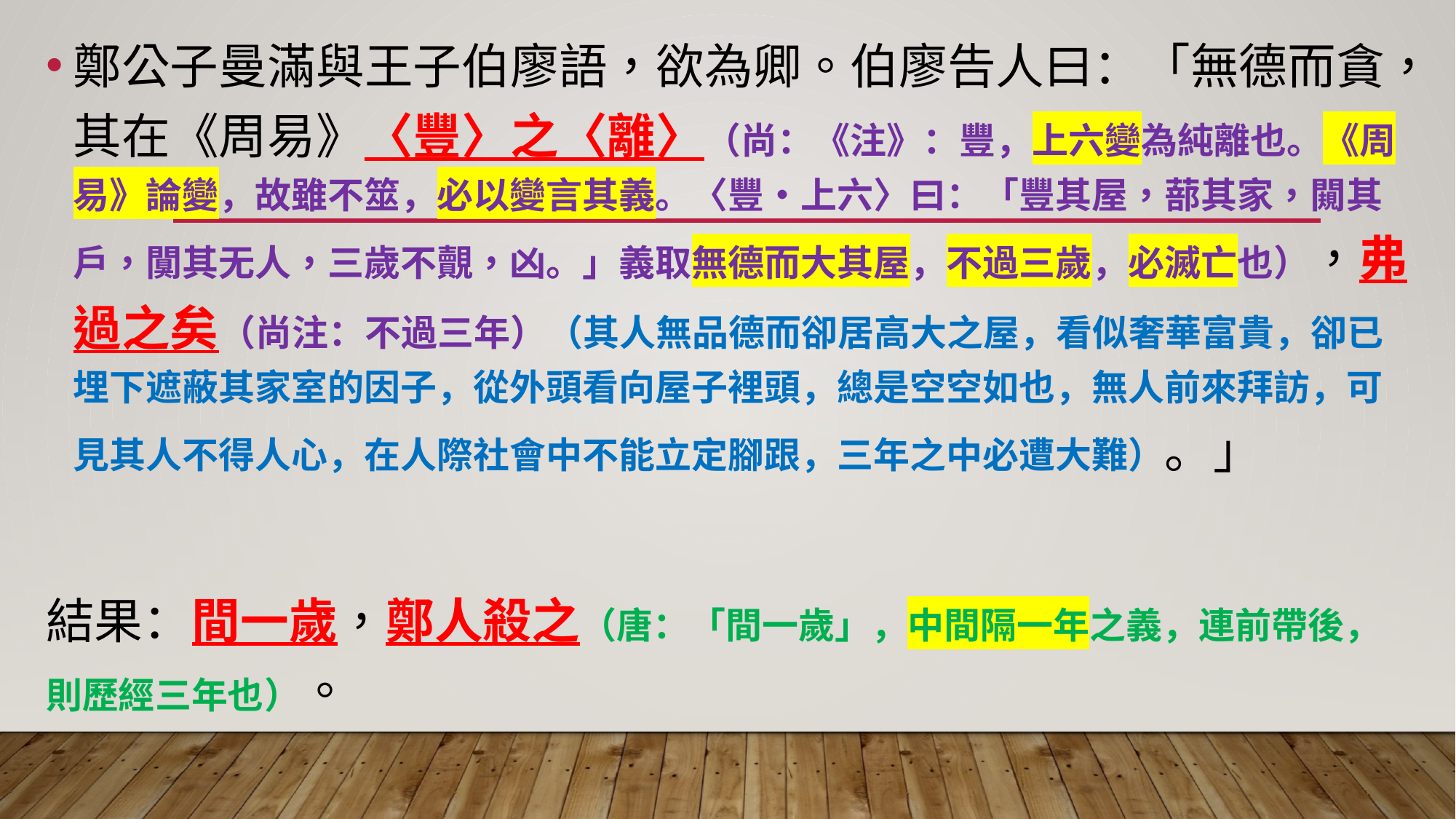

鄭公子曼滿與王子伯廖語，欲為卿。伯廖告人曰：「無德而貪，其在《周易》〈豐〉之〈離〉（尚：《注》：豐，上六變為純離也。《周易》論變，故雖不筮，必以變言其義。〈豐•上六〉曰：「豐其屋，蔀其家，闚其戶，闃其无人，三歲不覿，凶。」義取無德而大其屋，不過三歲，必滅亡也），弗過之矣（尚注：不過三年）（其人無品德而卻居高大之屋，看似奢華富貴，卻已埋下遮蔽其家室的因子，從外頭看向屋子裡頭，總是空空如也，無人前來拜訪，可見其人不得人心，在人際社會中不能立定腳跟，三年之中必遭大難）。」

結果：間一歲，鄭人殺之（唐：「間一歲」，中間隔一年之義，連前帶後，則歷經三年也）。